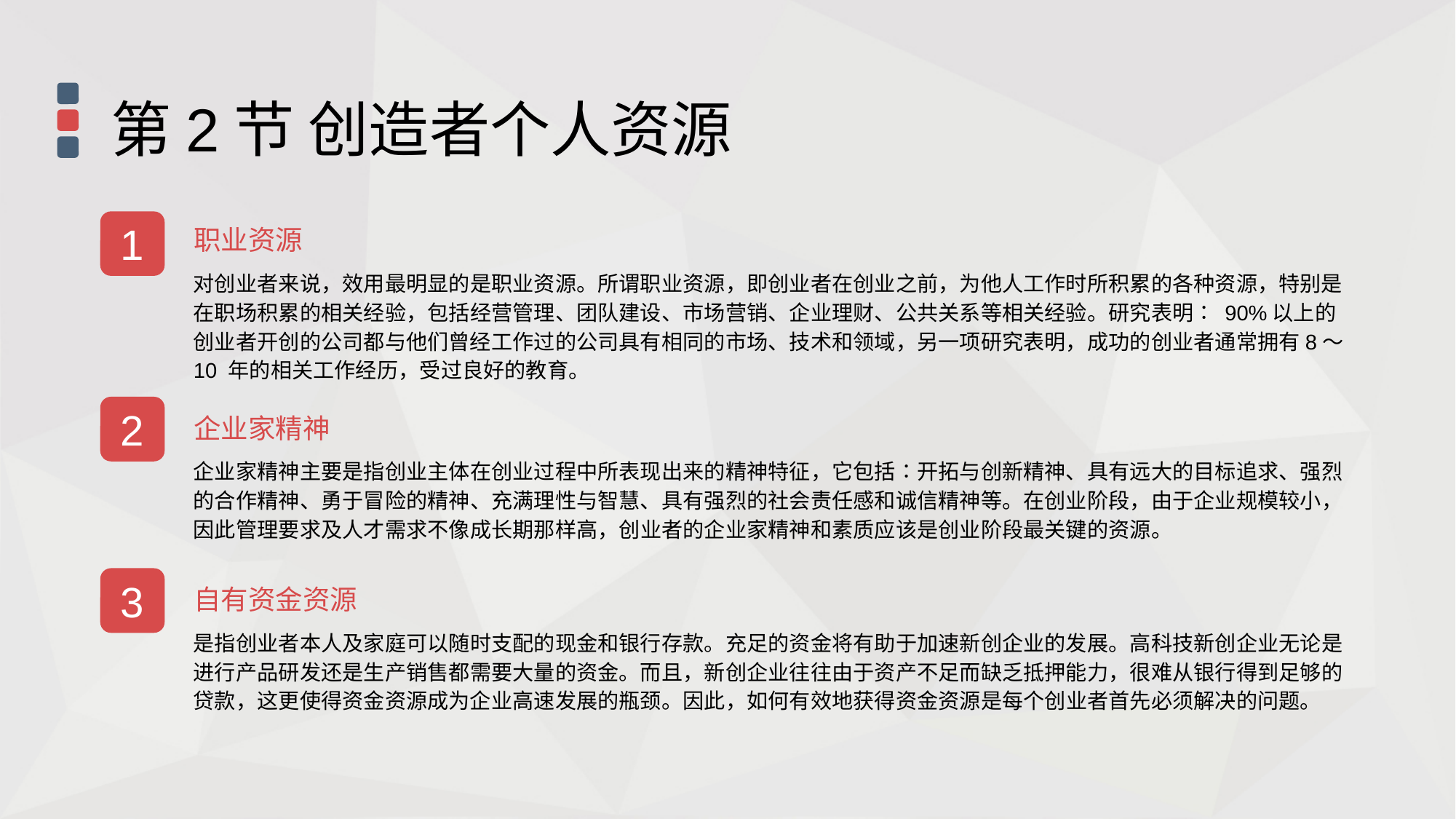

第2节 创造者个人资源
1
职业资源
对创业者来说，效用最明显的是职业资源。所谓职业资源，即创业者在创业之前，为他人工作时所积累的各种资源，特别是在职场积累的相关经验，包括经营管理、团队建设、市场营销、企业理财、公共关系等相关经验。研究表明∶ 90%以上的创业者开创的公司都与他们曾经工作过的公司具有相同的市场、技术和领域，另一项研究表明，成功的创业者通常拥有8～10 年的相关工作经历，受过良好的教育。
2
企业家精神
企业家精神主要是指创业主体在创业过程中所表现出来的精神特征，它包括∶开拓与创新精神、具有远大的目标追求、强烈的合作精神、勇于冒险的精神、充满理性与智慧、具有强烈的社会责任感和诚信精神等。在创业阶段，由于企业规模较小，因此管理要求及人才需求不像成长期那样高，创业者的企业家精神和素质应该是创业阶段最关键的资源。
3
自有资金资源
是指创业者本人及家庭可以随时支配的现金和银行存款。充足的资金将有助于加速新创企业的发展。高科技新创企业无论是进行产品研发还是生产销售都需要大量的资金。而且，新创企业往往由于资产不足而缺乏抵押能力，很难从银行得到足够的贷款，这更使得资金资源成为企业高速发展的瓶颈。因此，如何有效地获得资金资源是每个创业者首先必须解决的问题。